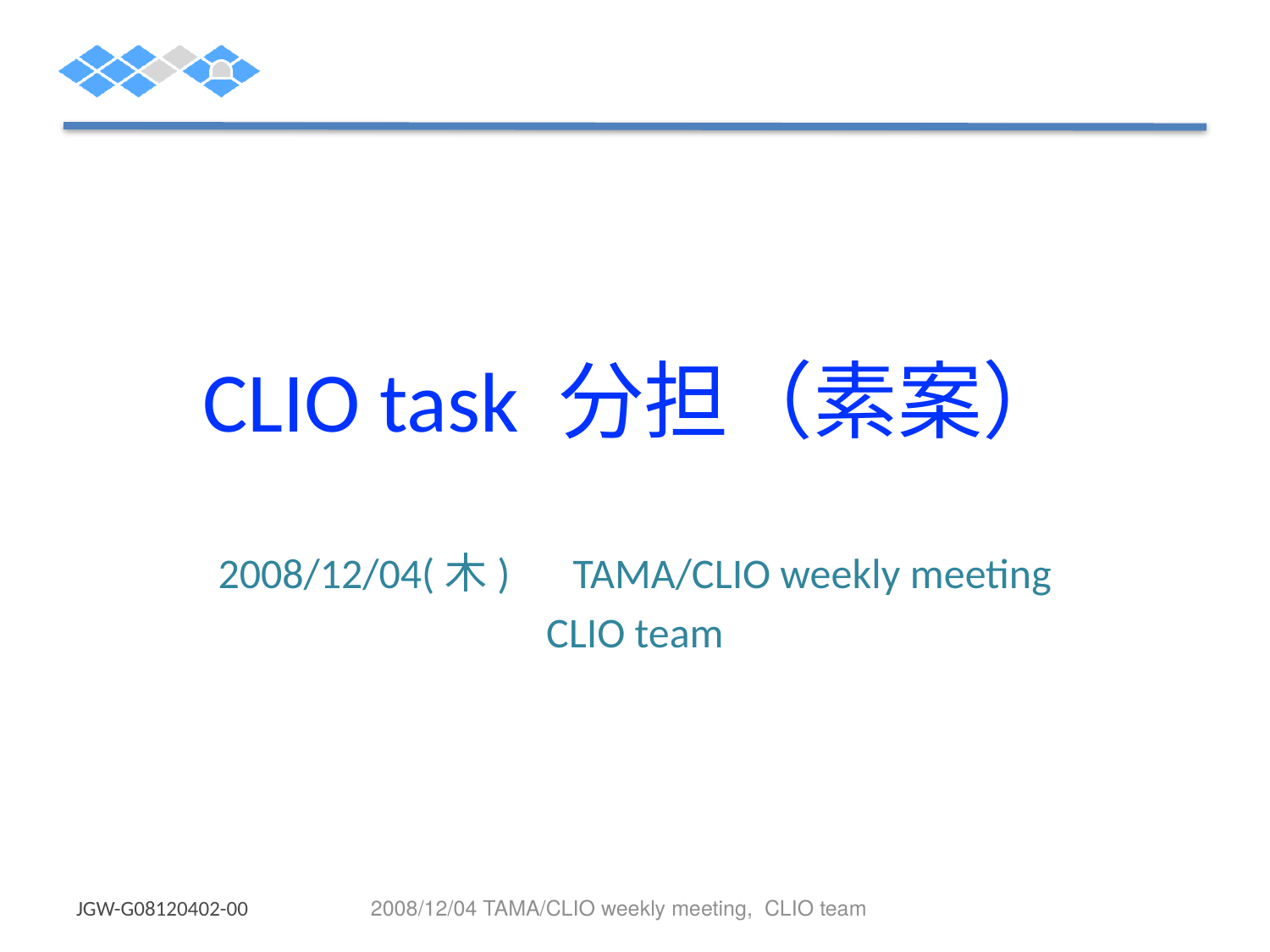

# CLIO task 分担（素案）
2008/12/04(木)　TAMA/CLIO weekly meeting
CLIO team

JGW-G08120402-00
2008/12/04 TAMA/CLIO weekly meeting,  CLIO team